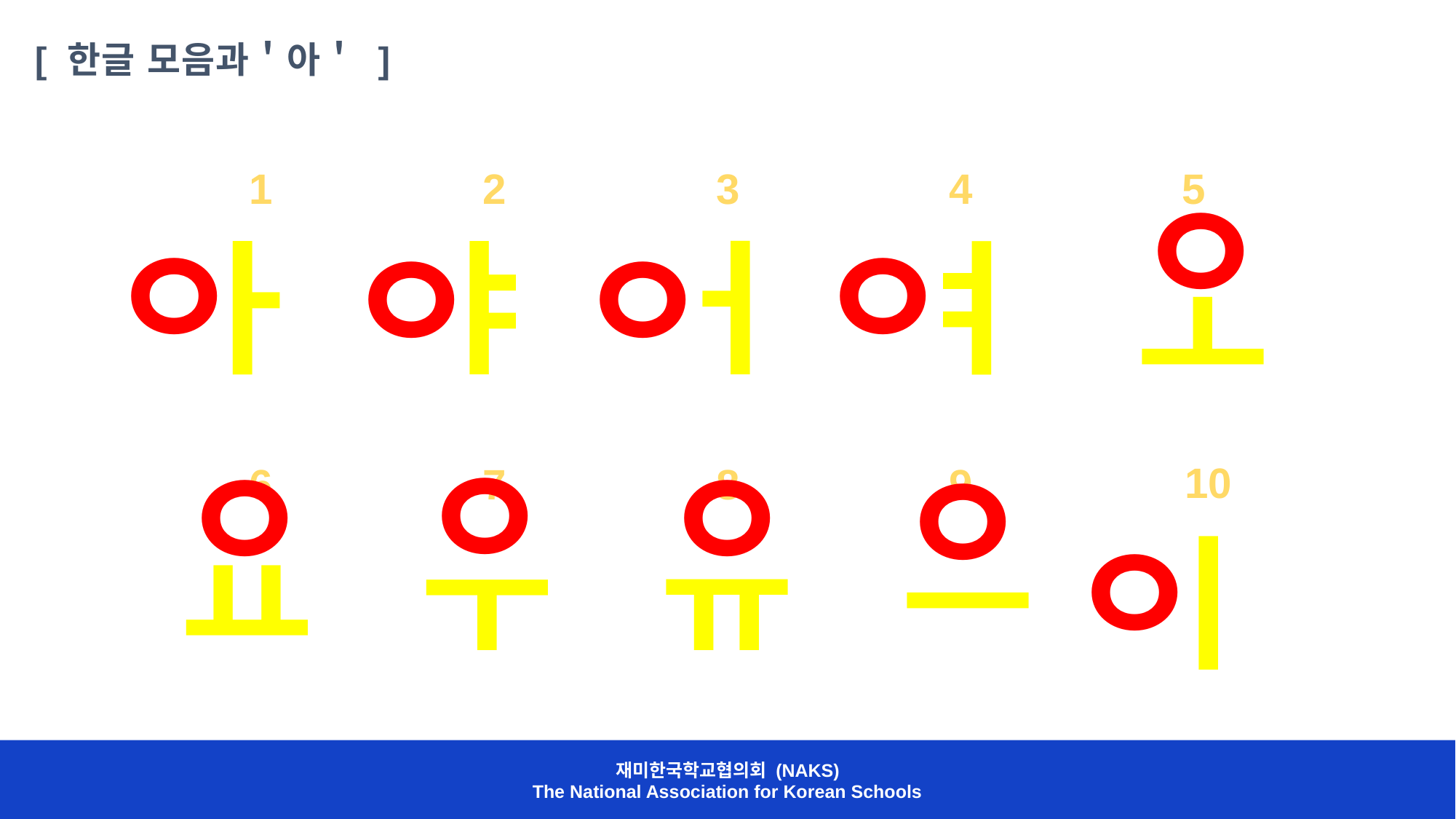

[ 한글 모음과＇아＇ ]
ㅇ
1
2
3
4
5
ㅇ
ㅇ
ㅇ
ㅇ
ㅏ
ㅑ
ㅓ
ㅕ
ㅗ
ㅇ
ㅇ
ㅇ
ㅇ
10
6
7
8
9
ㅇ
ㅛ
ㅜ
ㅠ
ㅡ
ㅣ
재미한국학교협의회 (NAKS)
The National Association for Korean Schools